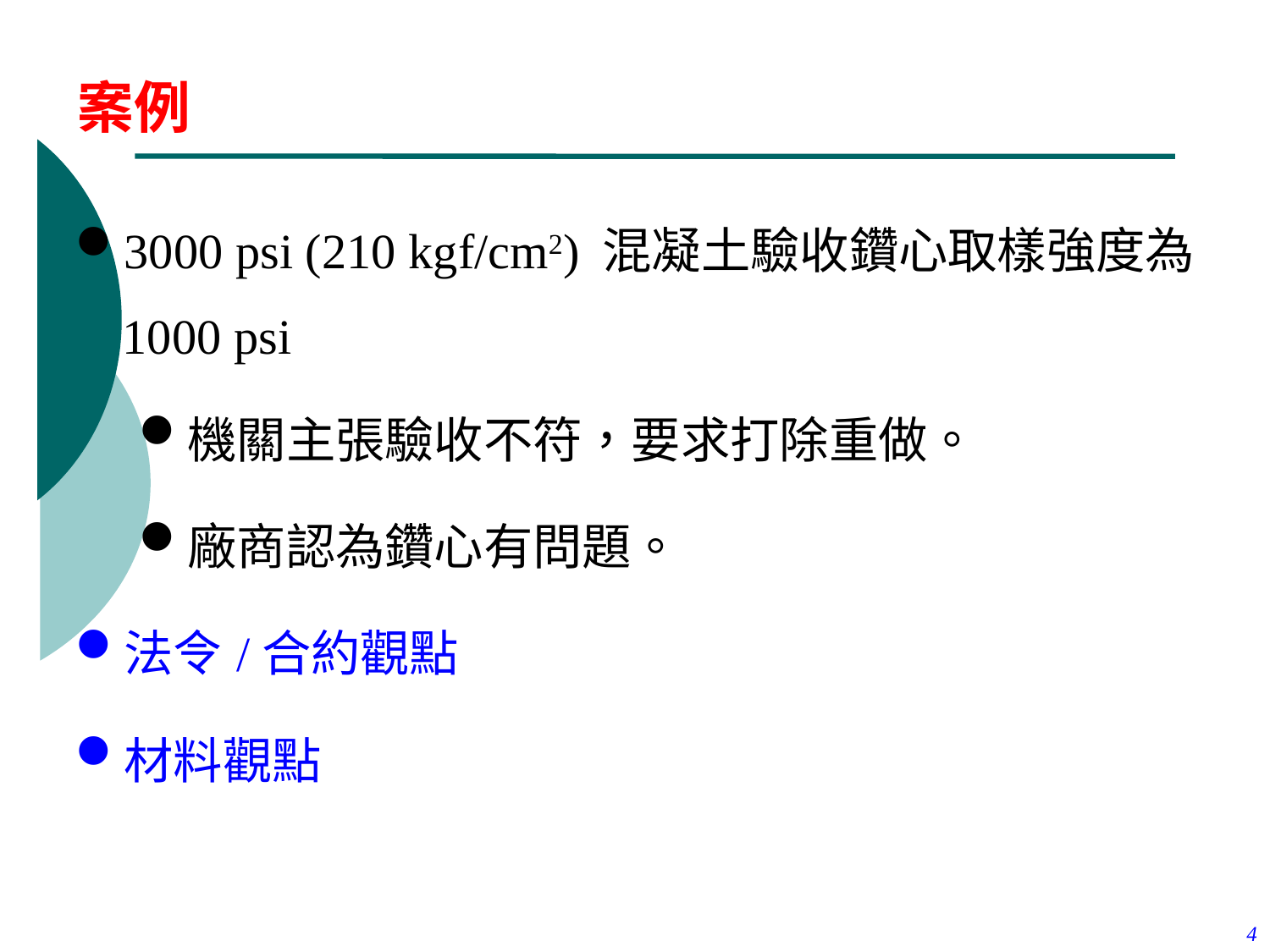

案例
| 3000 psi (210 kgf/cm2) 混凝土驗收鑽心取樣強度為1000 psi 機關主張驗收不符，要求打除重做。 廠商認為鑽心有問題。 法令/合約觀點 材料觀點 |
| --- |
4